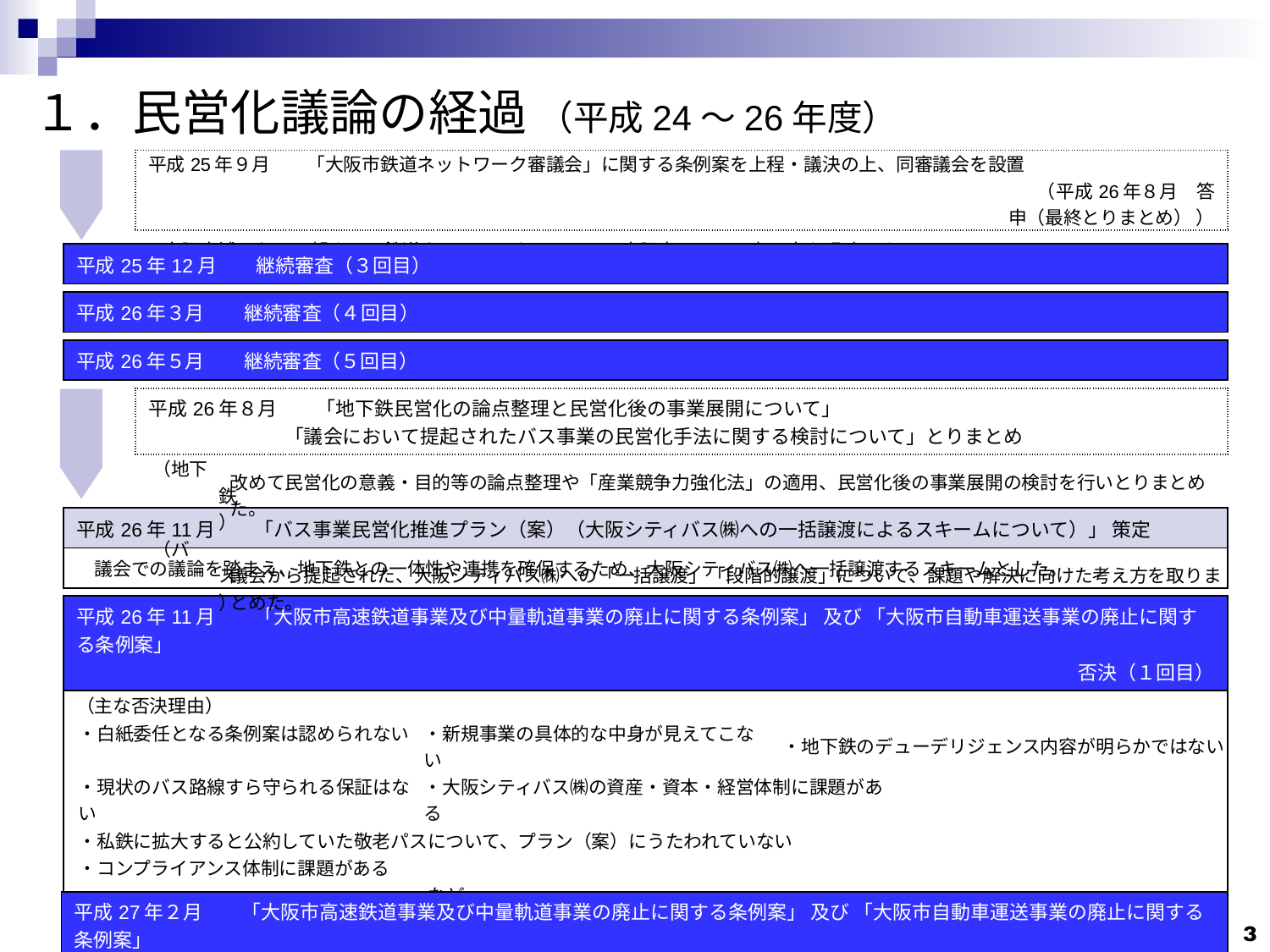

１．民営化議論の経過 （平成24～26年度）
| 平成25年９月　　「大阪市鉄道ネットワーク審議会」に関する条例案を上程・議決の上、同審議会を設置 　　　　　　　　　　　　　　　　　　　　　　　　　　　　　　　　　　　　　　　　　　　　　　　　（平成26年８月　答申（最終とりまとめ） ） |
| --- |
| 大阪市域における望ましい鉄道ネットワークについて、大阪市としての考え方を明確にする。 |

| 平成25年12月　　継続審査（３回目） |
| --- |
| 平成26年３月　　継続審査（４回目） |
| --- |
| 平成26年５月　　継続審査（５回目） |
| --- |
| 平成26年８月　　「地下鉄民営化の論点整理と民営化後の事業展開について」 「議会において提起されたバス事業の民営化手法に関する検討について」とりまとめ |  |
| --- | --- |
| （地下鉄） | 改めて民営化の意義・目的等の論点整理や「産業競争力強化法」の適用、民営化後の事業展開の検討を行いとりまとめた。 |
| （バ　ス） | 議会から提起された、大阪シティバス㈱への「一括譲渡」「段階的譲渡」について、課題や解決に向けた考え方を取りまとめた。 |

| 平成26年11月　　「バス事業民営化推進プラン（案）（大阪シティバス㈱への一括譲渡によるスキームについて）」 策定 |
| --- |
| 議会での議論を踏まえ、地下鉄との一体性や連携を確保するため、大阪シティバス㈱へ一括譲渡するスキームとした。 |
| 平成26年11月　　「大阪市高速鉄道事業及び中量軌道事業の廃止に関する条例案」 及び 「大阪市自動車運送事業の廃止に関する条例案」　 否決（１回目） |  |  |  |
| --- | --- | --- | --- |
| （主な否決理由） |  |  |  |
| ・白紙委任となる条例案は認められない | ・新規事業の具体的な中身が見えてこない | ・地下鉄のデューデリジェンス内容が明らかではない |  |
| ・現状のバス路線すら守られる保証はない | ・大阪シティバス㈱の資産・資本・経営体制に課題がある |  |  |
| ・私鉄に拡大すると公約していた敬老パスについて、プラン（案）にうたわれていない |  |  |  |
| ・コンプライアンス体制に課題がある　　　　　　　　　　　　　　　　　　　　　　　　　　　　　　　　　　　　　　　　　　　　　　　　　　　　　　　　　　　　　　　　など |  |  |  |
| （民営化に対する意見） |  |  |  |
| ・交通事業の民営化に決して反対するものではない |  |  |  |
| ・これで民営化議論は終わりではなく、今日が新たなスタートであり、引き続き交通局と真剣に議論していく |  |  |  |
3
| 平成27年２月　　「大阪市高速鉄道事業及び中量軌道事業の廃止に関する条例案」 及び 「大阪市自動車運送事業の廃止に関する条例案」　 再上程　⇒　否決（２回目） |
| --- |